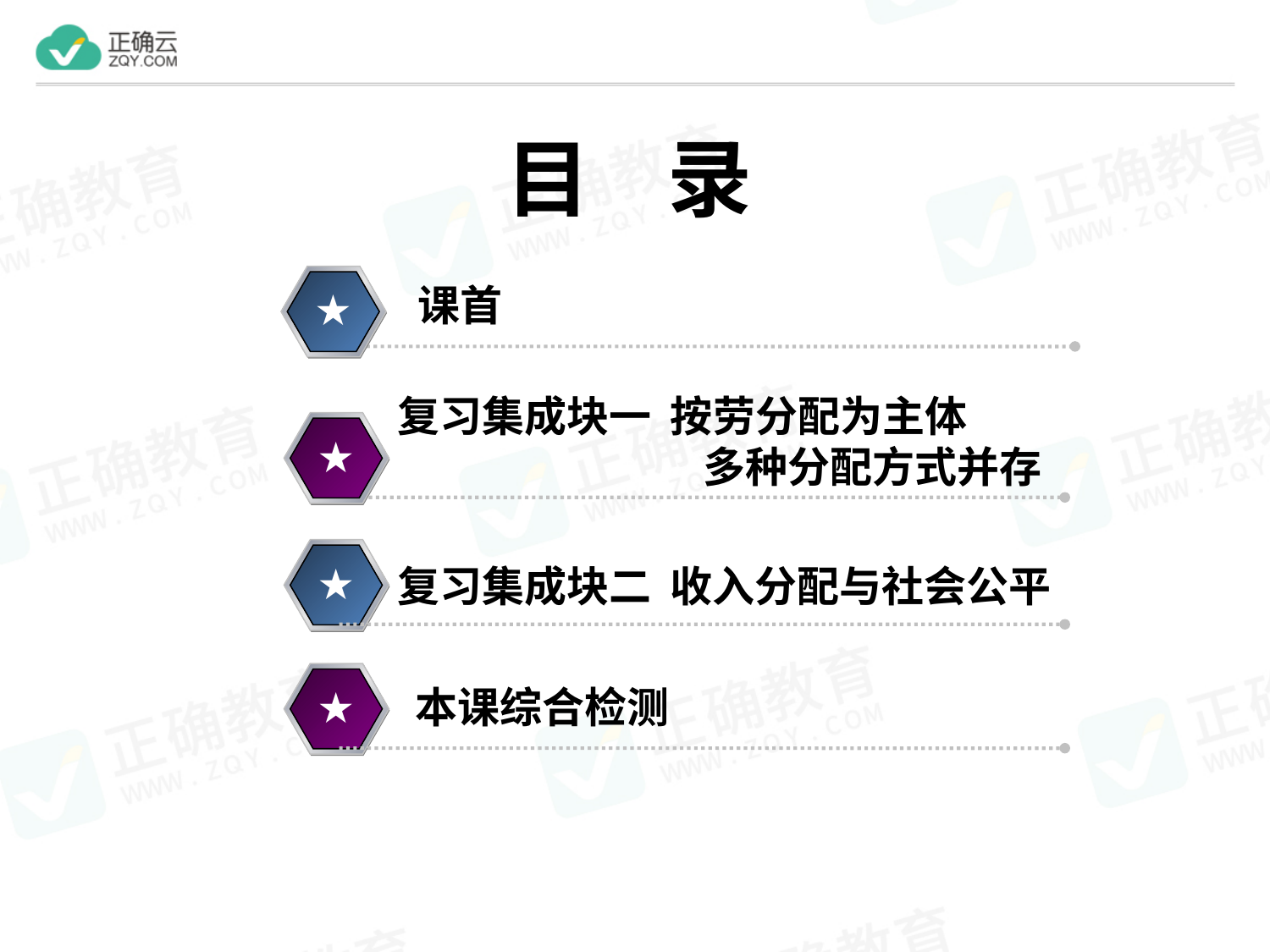

目    录

课首
★

复习集成块一  按劳分配为主体
                               多种分配方式并存

★

★
复习集成块二  收入分配与社会公平

本课综合检测
★